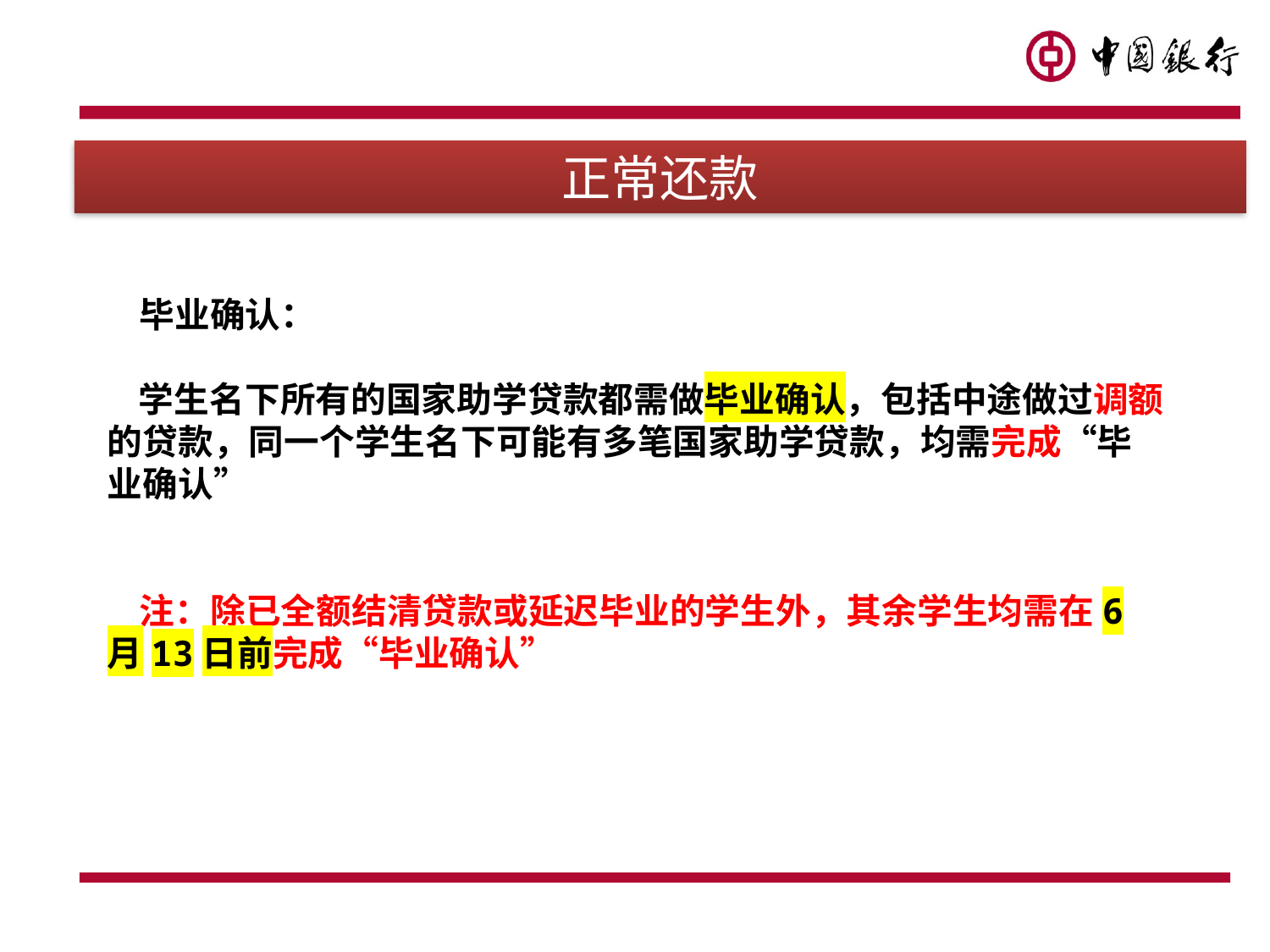

正常还款
# 毕业确认： 学生名下所有的国家助学贷款都需做毕业确认，包括中途做过调额的贷款，同一个学生名下可能有多笔国家助学贷款，均需完成“毕业确认” 注：除已全额结清贷款或延迟毕业的学生外，其余学生均需在6月13日前完成“毕业确认”